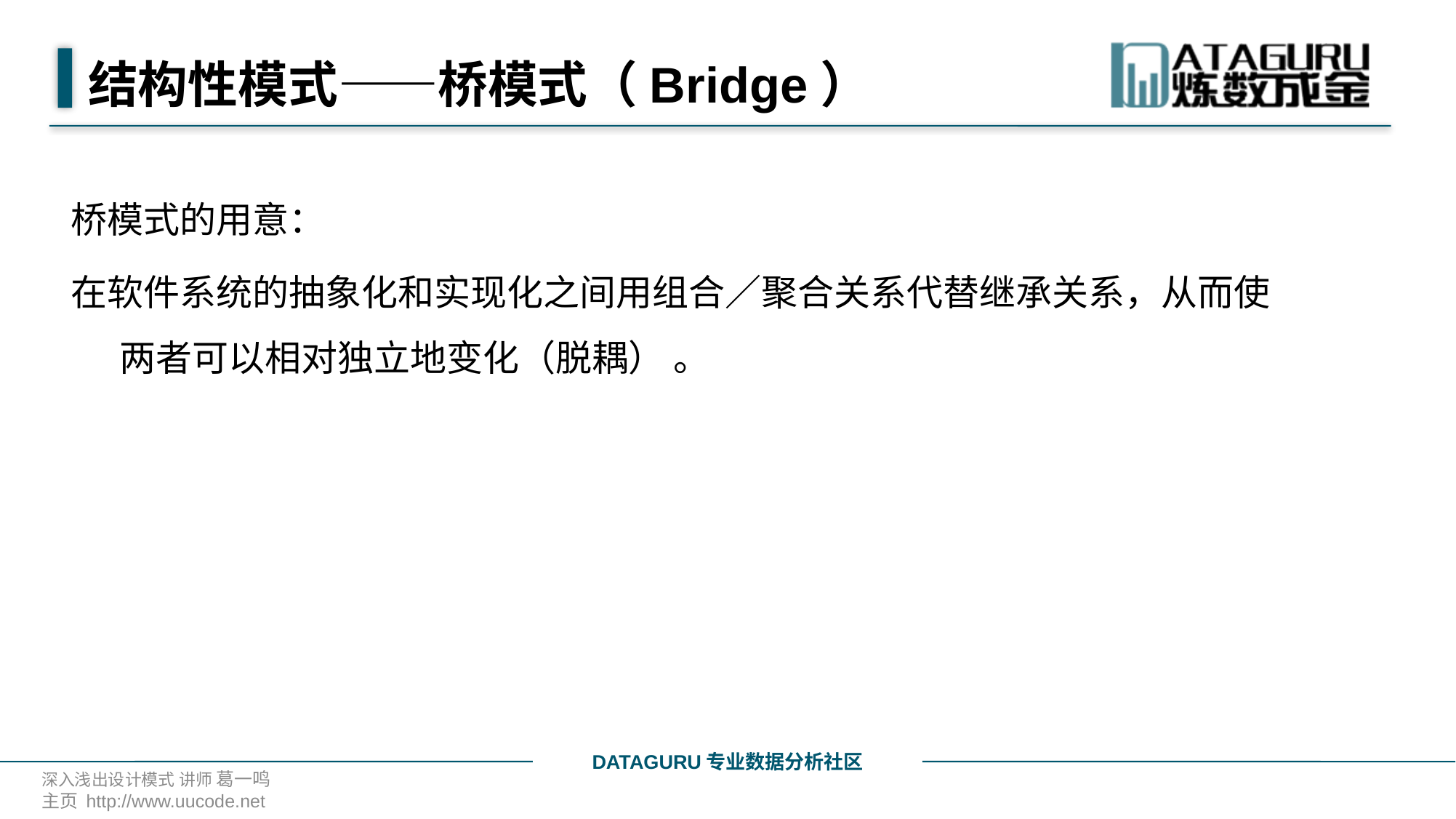

# 结构性模式——桥模式（Bridge）
桥模式的用意：
在软件系统的抽象化和实现化之间用组合／聚合关系代替继承关系，从而使两者可以相对独立地变化（脱耦） 。